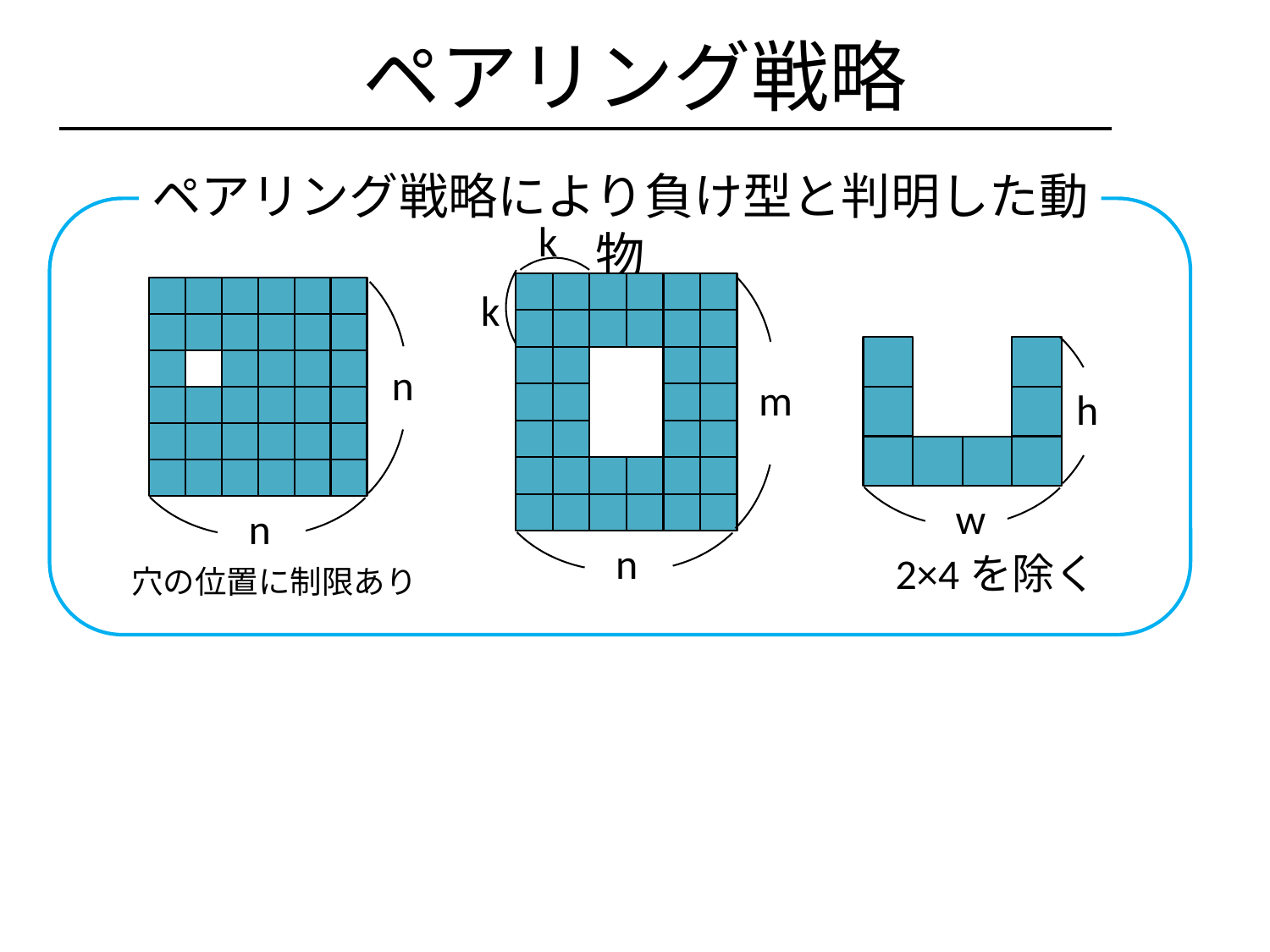

# ペアリング戦略
ペアリング戦略により負け型と判明した動物

k

m

n

h

k

w

n

n
2×4を除く
穴の位置に制限あり